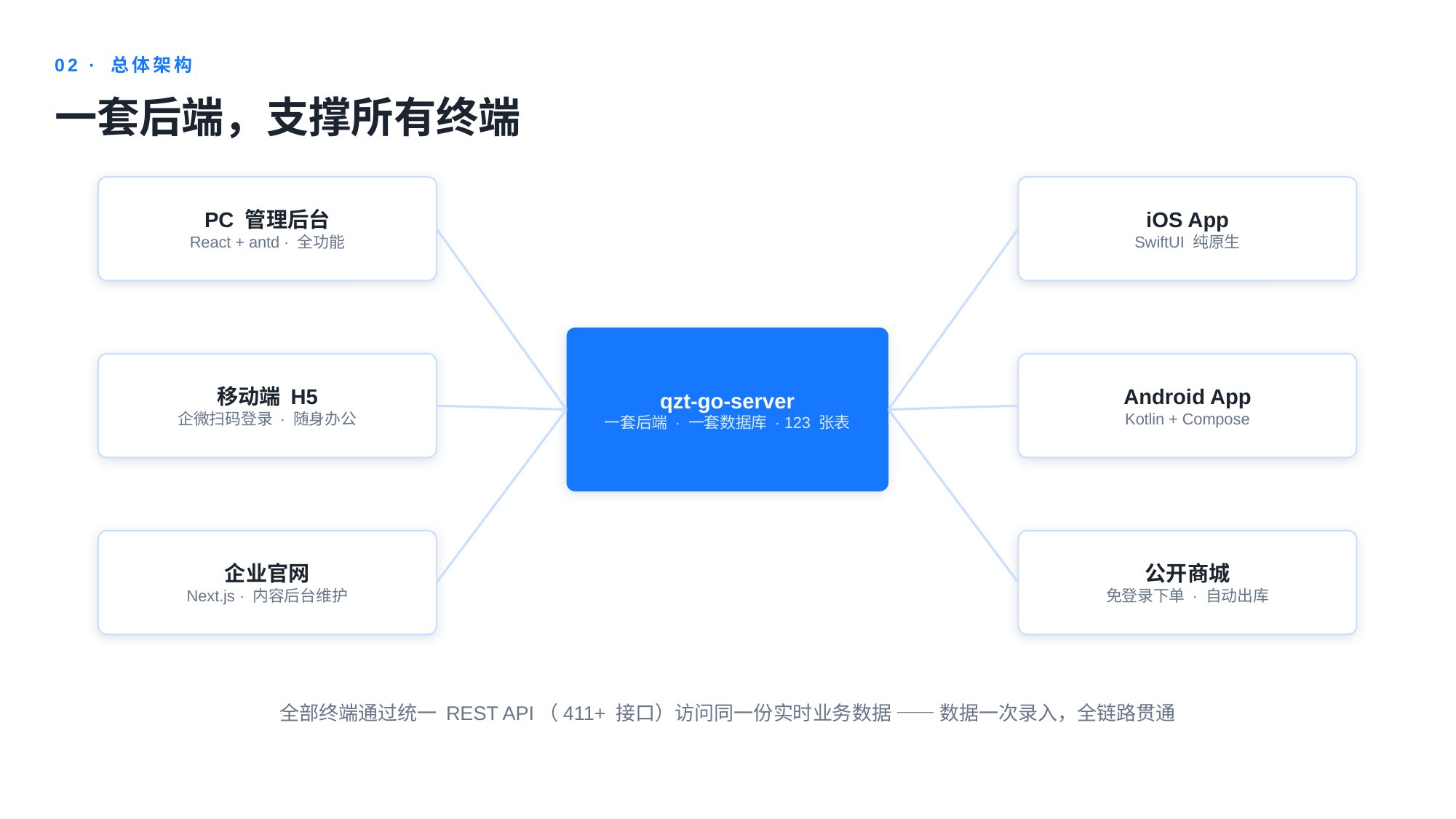

02 · 总体架构
一套后端，支撑所有终端

PC 管理后台
React + antd · 全功能

iOS App
SwiftUI 纯原生

qzt-go-server
一套后端 · 一套数据库 · 123 张表

移动端 H5
企微扫码登录 · 随身办公

Android App
Kotlin + Compose

企业官网
Next.js · 内容后台维护

公开商城
免登录下单 · 自动出库
全部终端通过统一 REST API（411+ 接口）访问同一份实时业务数据 —— 数据一次录入，全链路贯通